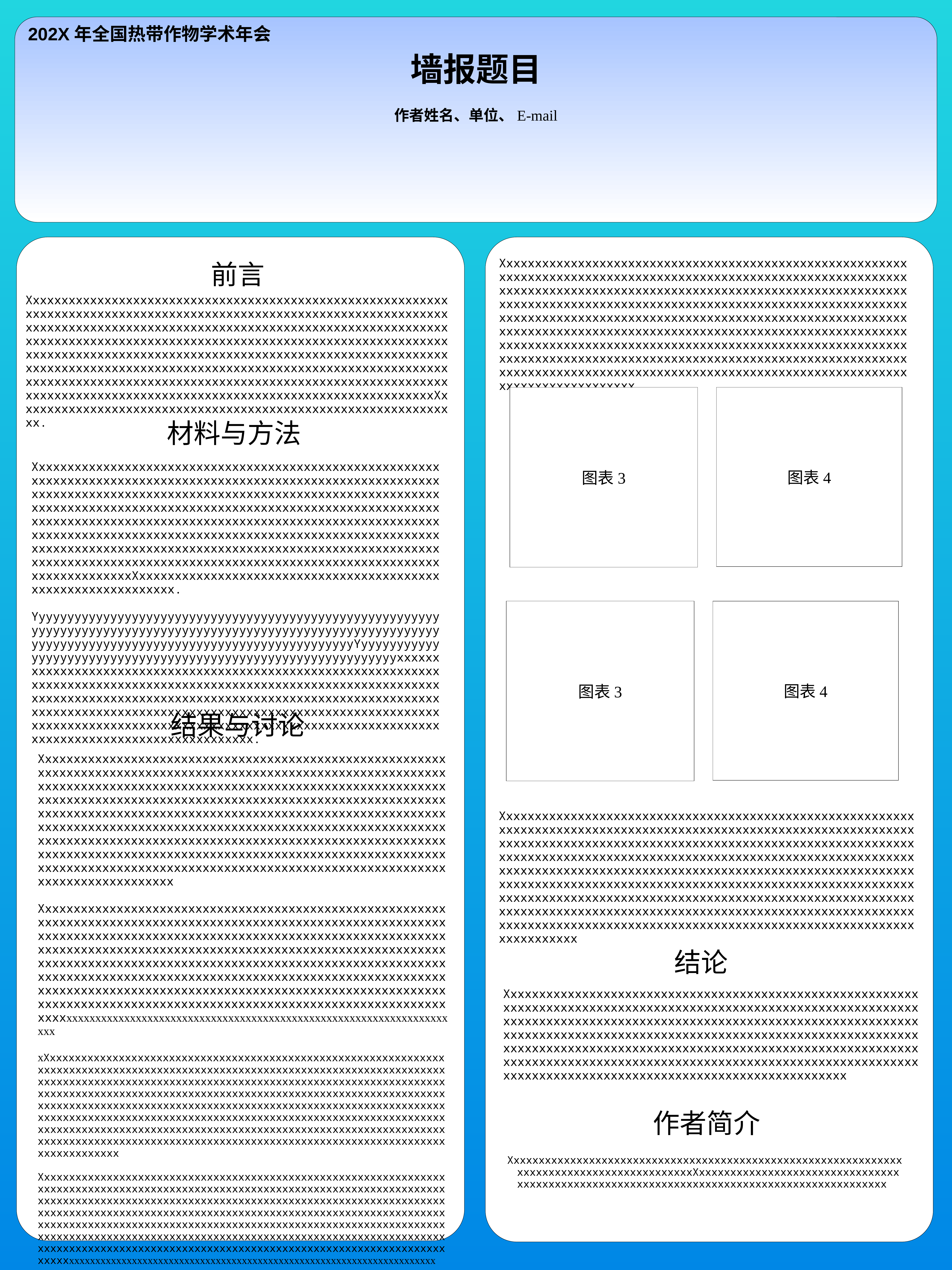

202X年全国热带作物学术年会

墙报题目

作者姓名、单位、E-mail

Xxxxxxxxxxxxxxxxxxxxxxxxxxxxxxxxxxxxxxxxxxxxxxxxxxxxxxxxxxxxxxxxxxxxxxxxxxxxxxxxxxxxxxxxxxxxxxxxxxxxxxxxxxxxxxxxxxxxxxxxxxxxxxxxxxxxxxxxxxxxxxxxxxxxxxxxxxxxxxxxxxxxxxxxxxxxxxxxxxxxxxxxxxxxxxxxxxxxxxxxxxxxxxxxxxxxxxxxxxxxxxxxxxxxxxxxxxxxxxxxxxxxxxxxxxxxxxxxxxxxxxxxxxxxxxxxxxxxxxxxxxxxxxxxxxxxxxxxxxxxxxxxxxxxxxxxxxxxxxxxxxxxxxxxxxxxxxxxxxxxxxxxxxxxxxxxxxxxxxxxxxxxxxxxxxxxxxxxxxxxxxxxxxxxxxxxxxxxxxxxxxxxxxxxxxxxxxxxxxxxxxxxxxxxxxxxxxxxxxxxxxxxxxxxxxxxxxxxxxxxxxxxxxxxxxxxxxxxxxxxxxxxxxxxxxxxxxxxxxxxxxxxxxxxxxxxxxxxxxxxxxxxxxxxxxxx

前言
XxxxxxxxxxxxxxxxxxxxxxxxxxxxxxxxxxxxxxxxxxxxxxxxxxxxxxxxxxxxxxxxxxxxxxxxxxxxxxxxxxxxxxxxxxxxxxxxxxxxxxxxxxxxxxxxxxxxxxxxxxxxxxxxxxxxxxxxxxxxxxxxxxxxxxxxxxxxxxxxxxxxxxxxxxxxxxxxxxxxxxxxxxxxxxxxxxxxxxxxxxxxxxxxxxxxxxxxxxxxxxxxxxxxxxxxxxxxxxxxxxxxxxxxxxxxxxxxxxxxxxxxxxxxxxxxxxxxxxxxxxxxxxxxxxxxxxxxxxxxxxxxxxxxxxxxxxxxxxxxxxxxxxxxxxxxxxxxxxxxxxxxxxxxxxxxxxxxxxxxxxxxxxxxxxxxxxxxxxxxxxxxxxxxxxxxxxxxxxxxxxxxxxxxxxxxxxxxxxxxxxxxxxxxxxxxxxxxxxxxxxxxxxxxxxxxxxxxxxxxxxxxxxxxxxXxxxxxxxxxxxxxxxxxxxxxxxxxxxxxxxxxxxxxxxxxxxxxxxxxxxxxxxxxxxxxx.

图表3
图表4
材料与方法
XxxxxxxxxxxxxxxxxxxxxxxxxxxxxxxxxxxxxxxxxxxxxxxxxxxxxxxxxxxxxxxxxxxxxxxxxxxxxxxxxxxxxxxxxxxxxxxxxxxxxxxxxxxxxxxxxxxxxxxxxxxxxxxxxxxxxxxxxxxxxxxxxxxxxxxxxxxxxxxxxxxxxxxxxxxxxxxxxxxxxxxxxxxxxxxxxxxxxxxxxxxxxxxxxxxxxxxxxxxxxxxxxxxxxxxxxxxxxxxxxxxxxxxxxxxxxxxxxxxxxxxxxxxxxxxxxxxxxxxxxxxxxxxxxxxxxxxxxxxxxxxxxxxxxxxxxxxxxxxxxxxxxxxxxxxxxxxxxxxxxxxxxxxxxxxxxxxxxxxxxxxxxxxxxxxxxxxxxxxxxxxxxxxxxxxxxxxxxxxxxxxxxxxxxxxxxxxxxxxxxxxxxxxxxxxxxxxxxxxxxxxxxxxxxxxxxxxxxxxxxxxxxxxxxxXxxxxxxxxxxxxxxxxxxxxxxxxxxxxxxxxxxxxxxxxxxxxxxxxxxxxxxxxxxxxxx.

YyyyyyyyyyyyyyyyyyyyyyyyyyyyyyyyyyyyyyyyyyyyyyyyyyyyyyyyyyyyyyyyyyyyyyyyyyyyyyyyyyyyyyyyyyyyyyyyyyyyyyyyyyyyyyyyyyyyyyyyyyyyyyyyyyyyyyyyyyyyyyyyyyyyyyyyyyyyyyyYyyyyyyyyyyyyyyyyyyyyyyyyyyyyyyyyyyyyyyyyyyyyyyyyyyyyyyyyyyyyyyxxxxxxxxxxxxxxxxxxxxxxxxxxxxxxxxxxxxxxxxxxxxxxxxxxxxxxxxxxxxxxxxxxxxxxxxxxxxxxxxxxxxxxxxxxxxxxxxxxxxxxxxxxxxxxxxxxxxxxxxxxxxxxxxxxxxxxxxxxxxxxxxxxxxxxxxxxxxxxxxxxxxxxxxxxxxxxxxxxxxxxxxxxxxxxxxxxxxxxxxxxxxxxxxxxxxxxxxxxxxxxxxxxxxxxxxxxxxxxxxxxxxxxxxxxxxxxxxxxxxxxxxxxxxxxxxxxxxxxxxxxxxxxxxxxxxxxxxxxxxxxxxxxxxxxxxxxxxxxxxxx.

图表3
图表4
结果与讨论
Xxxxxxxxxxxxxxxxxxxxxxxxxxxxxxxxxxxxxxxxxxxxxxxxxxxxxxxxxxxxxxxxxxxxxxxxxxxxxxxxxxxxxxxxxxxxxxxxxxxxxxxxxxxxxxxxxxxxxxxxxxxxxxxxxxxxxxxxxxxxxxxxxxxxxxxxxxxxxxxxxxxxxxxxxxxxxxxxxxxxxxxxxxxxxxxxxxxxxxxxxxxxxxxxxxxxxxxxxxxxxxxxxxxxxxxxxxxxxxxxxxxxxxxxxxxxxxxxxxxxxxxxxxxxxxxxxxxxxxxxxxxxxxxxxxxxxxxxxxxxxxxxxxxxxxxxxxxxxxxxxxxxxxxxxxxxxxxxxxxxxxxxxxxxxxxxxxxxxxxxxxxxxxxxxxxxxxxxxxxxxxxxxxxxxxxxxxxxxxxxxxxxxxxxxxxxxxxxxxxxxxxxxxxxxxxxxxxxxxxxxxxxxxxxxxxxxxxxxxxxxxxxxxxxxxxxxxxxxxxxxxxxxxxxxxxxxxxxxxxxxxxxxxxxxxxxxxxxxxxxxxxxxxxxxxxx

Xxxxxxxxxxxxxxxxxxxxxxxxxxxxxxxxxxxxxxxxxxxxxxxxxxxxxxxxxxxxxxxxxxxxxxxxxxxxxxxxxxxxxxxxxxxxxxxxxxxxxxxxxxxxxxxxxxxxxxxxxxxxxxxxxxxxxxxxxxxxxxxxxxxxxxxxxxxxxxxxxxxxxxxxxxxxxxxxxxxxxxxxxxxxxxxxxxxxxxxxxxxxxxxxxxxxxxxxxxxxxxxxxxxxxxxxxxxxxxxxxxxxxxxxxxxxxxxxxxxxxxxxxxxxxxxxxxxxxxxxxxxxxxxxxxxxxxxxxxxxxxxxxxxxxxxxxxxxxxxxxxxxxxxxxxxxxxxxxxxxxxxxxxxxxxxxxxxxxxxxxxxxxxxxxxxxxxxxxxxxxxxxxxxxxxxxxxxxxxxxxxxxxxxxxxxxxxxxxxxxxxxxxxxxxxxxxxxxxxxxxxxxxxxxxxxxxxxxxxxxxxxxxxxxxxxxxxxxxxxxxxxxxxxxxxxxxxxxxxxxxxxxxxxxxxxxxxxxxxxxxxxxxxxxx

xXxxxxxxxxxxxxxxxxxxxxxxxxxxxxxxxxxxxxxxxxxxxxxxxxxxxxxxxxxxxxxxxxxxxxxxxxxxxxxxxxxxxxxxxxxxxxxxxxxxxxxxxxxxxxxxxxxxxxxxxxxxxxxxxxxxxxxxxxxxxxxxxxxxxxxxxxxxxxxxxxxxxxxxxxxxxxxxxxxxxxxxxxxxxxxxxxxxxxxxxxxxxxxxxxxxxxxxxxxxxxxxxxxxxxxxxxxxxxxxxxxxxxxxxxxxxxxxxxxxxxxxxxxxxxxxxxxxxxxxxxxxxxxxxxxxxxxxxxxxxxxxxxxxxxxxxxxxxxxxxxxxxxxxxxxxxxxxxxxxxxxxxxxxxxxxxxxxxxxxxxxxxxxxxxxxxxxxxxxxxxxxxxxxxxxxxxxxxxxxxxxxxxxxxxxxxxxxxxxxxxxxxxxxxxxxxxxxxxxxxxxxxxxxxxxxxxxxxxxxxxxxxxxxxxxxxxxxxxxxxxxxxxxxxxxxxxxxxxxxxxxxxxxxxxxxxxxxxxxxxxxxxxxxxxxxx

Xxxxxxxxxxxxxxxxxxxxxxxxxxxxxxxxxxxxxxxxxxxxxxxxxxxxxxxxxxxxxxxxxxxxxxxxxxxxxxxxxxxxxxxxxxxxxxxxxxxxxxxxxxxxxxxxxxxxxxxxxxxxxxxxxxxxxxxxxxxxxxxxxxxxxxxxxxxxxxxxxxxxxxxxxxxxxxxxxxxxxxxxxxxxxxxxxxxxxxxxxxxxxxxxxxxxxxxxxxxxxxxxxxxxxxxxxxxxxxxxxxxxxxxxxxxxxxxxxxxxxxxxxxxxxxxxxxxxxxxxxxxxxxxxxxxxxxxxxxxxxxxxxxxxxxxxxxxxxxxxxxxxxxxxxxxxxxxxxxxxxxxxxxxxxxxxxxxxxxxxxxxxxxxxxxxxxxxxxxxxxxxxxxxxxxxxxxxxxxxxxxxxxxxxxxxxxxxxxxxxxxxxxxxxxxxxxxxxxxxxxxxxxxxxxxxxxxxxxxxxxxxxxxxxxxxxxxxxxxxxxxxxxxxxxxxxxxxxxxxxxxxxxxxxxxxxxxxxxxxxxxxxxxxxxx

Xxxxxxxxxxxxxxxxxxxxxxxxxxxxxxxxxxxxxxxxxxxxxxxxxxxxxxxxxxxxxxxxxxxxxxxxxxxxxxxxxxxxxxxxxxxxxxxxxxxxxxxxxxxxxxxxxxxxxxxxxxxxxxxxxxxxxxxxxxxxxxxxxxxxxxxxxxxxxxxxxxxxxxxxxxxxxxxxxxxxxxxxxxxxxxxxxxxxxxxxxxxxxxxxxxxxxxxxxxxxxxxxxxxxxxxxxxxxxxxxxxxxxxxxxxxxxxxxxxxxxxxxxxxxxxxxxxxxxxxxxxxxxxxxxxxxxxxxxxxxxxxxxxxxxxxxxxxxxxxxxxxxxxxxxxxxxxxxxxxxxxxxxxxxxxxxxxxxxxxxxxxxxxxxxxxxxxxxxxxxxxxxxxxxxxxxxxxxxxxxxxxxxxxxxxxxxxxxxxxxxxxxxxxxxxxxxxxxxxxxxxxxxxxxxxxxxxxxxxxxxxxxxxxxxxxxxxxxxxxxxxxxxxxxxxxxxxxxxxxxxxxxxxxxxxxxxxxxxxxxxxxxxxxxxxxxx

结论
Xxxxxxxxxxxxxxxxxxxxxxxxxxxxxxxxxxxxxxxxxxxxxxxxxxxxxxxxxxxxxxxxxxxxxxxxxxxxxxxxxxxxxxxxxxxxxxxxxxxxxxxxxxxxxxxxxxxxxxxxxxxxxxxxxxxxxxxxxxxxxxxxxxxxxxxxxxxxxxxxxxxxxxxxxxxxxxxxxxxxxxxxxxxxxxxxxxxxxxxxxxxxxxxxxxxxxxxxxxxxxxxxxxxxxxxxxxxxxxxxxxxxxxxxxxxxxxxxxxxxxxxxxxxxxxxxxxxxxxxxxxxxxxxxxxxxxxxxxxxxxxxxxxxxxxxxxxxxxxxxxxxxxxxxxxxxxxxxxxxxxxxxxxxxxxxxxxxxxxxxxxxxxxxxxxxxxxxxxxxxxxxxxxxxxxxxxxxx

作者简介
XxxxxxxxxxxxxxxxxxxxxxxxxxxxxxxxxxxxxxxxxxxxxxxxxxxxxxxxxxxxxxxxxxxxxxxxxxxxxxxxxxxxxxxxxxxXxxxxxxxxxxxxxxxxxxxxxxxxxxxxxxxxxxxxxxxxxxxxxxxxxxxxxxxxxxxxxxxxxxxxxxxxxxxxxxxxxxxxxxxxxxx